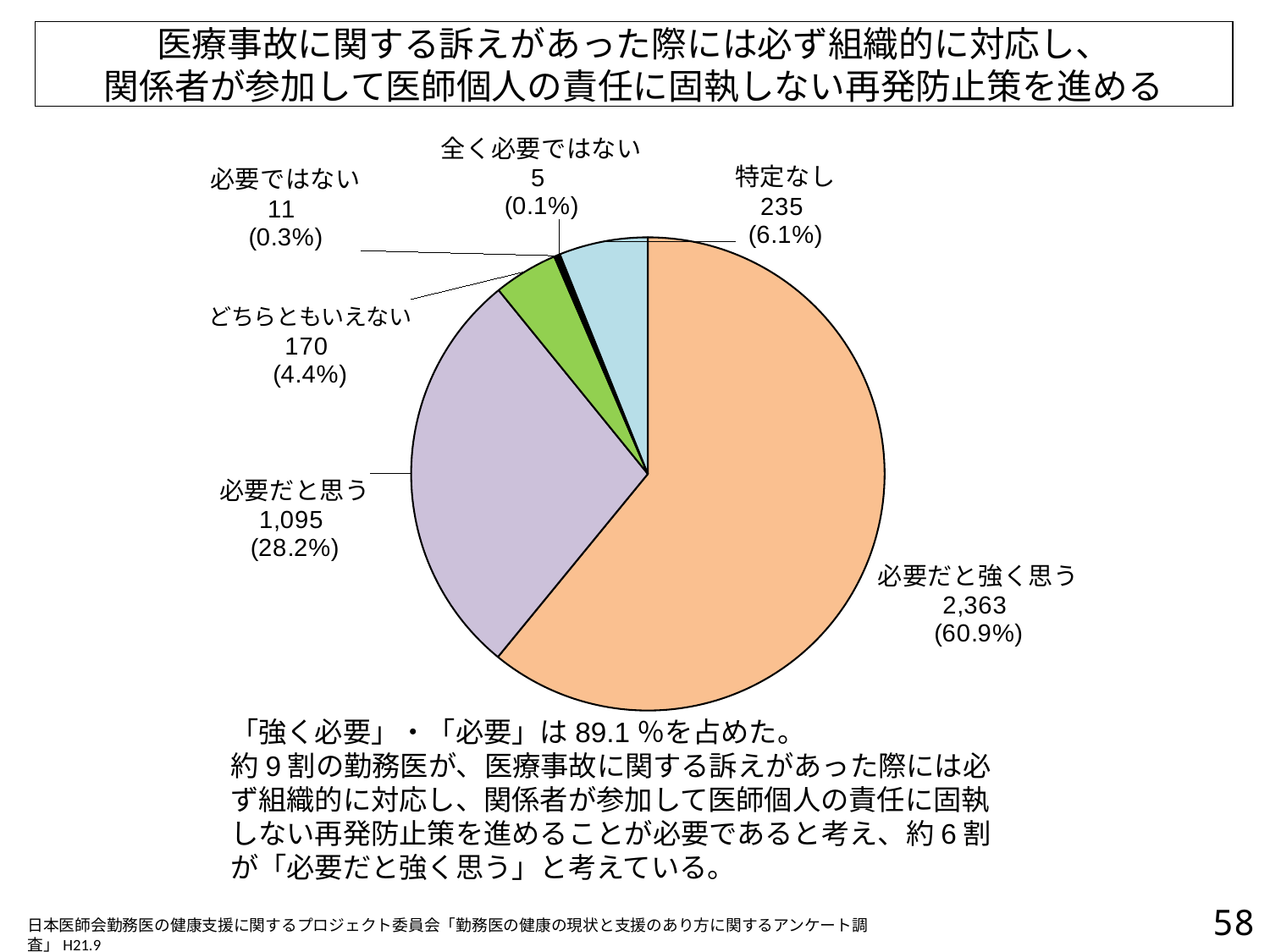

医療事故に関する訴えがあった際には必ず組織的に対応し、
関係者が参加して医師個人の責任に固執しない再発防止策を進める

### Chart

| Category |  |
|---|---|
| 必要だと
強く思う | 2363.0 |
| 必要だと
思う | 1095.0 |
| どちらとも
いえない | 170.0 |
| 必要では
ない  | 11.0 |
| 全く必要
ではない | 5.0 |
| 特定なし | 235.0 |
「強く必要」・「必要」は89.1％を占めた。
約9割の勤務医が、医療事故に関する訴えがあった際には必ず組織的に対応し、関係者が参加して医師個人の責任に固執しない再発防止策を進めることが必要であると考え、約6割が「必要だと強く思う」と考えている。
58
日本医師会勤務医の健康支援に関するプロジェクト委員会「勤務医の健康の現状と支援のあり方に関するアンケート調査」H21.9